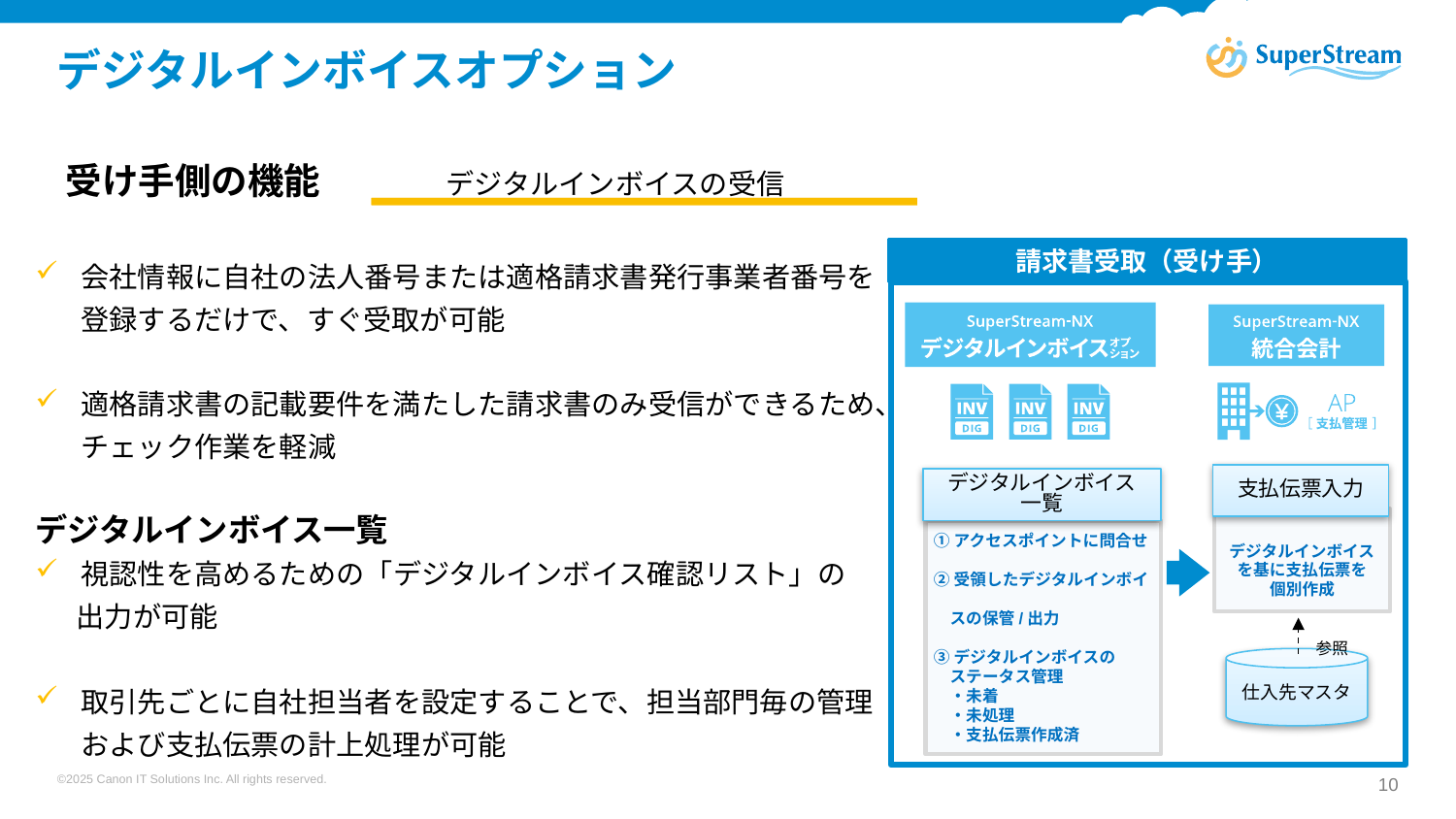

# デジタルインボイスオプション

デジタルインボイスの受信
受け手側の機能

請求書受取（受け手）
会社情報に自社の法人番号または適格請求書発行事業者番号を登録するだけで、すぐ受取が可能

適格請求書の記載要件を満たした請求書のみ受信ができるため、チェック作業を軽減

デジタルインボイス一覧
視認性を高めるための「デジタルインボイス確認リスト」の
　  出力が可能

取引先ごとに自社担当者を設定することで、担当部門毎の管理および支払伝票の計上処理が可能

支払伝票入力
デジタルインボイス
一覧

デジタルインボイスを基に支払伝票を
個別作成
①アクセスポイントに問合せ

②受領したデジタルインボイ
　スの保管/出力

③デジタルインボイスの
　ステータス管理
　・未着
　・未処理
　・支払伝票作成済

参照
仕入先マスタ
©2025 Canon IT Solutions Inc. All rights reserved.
10